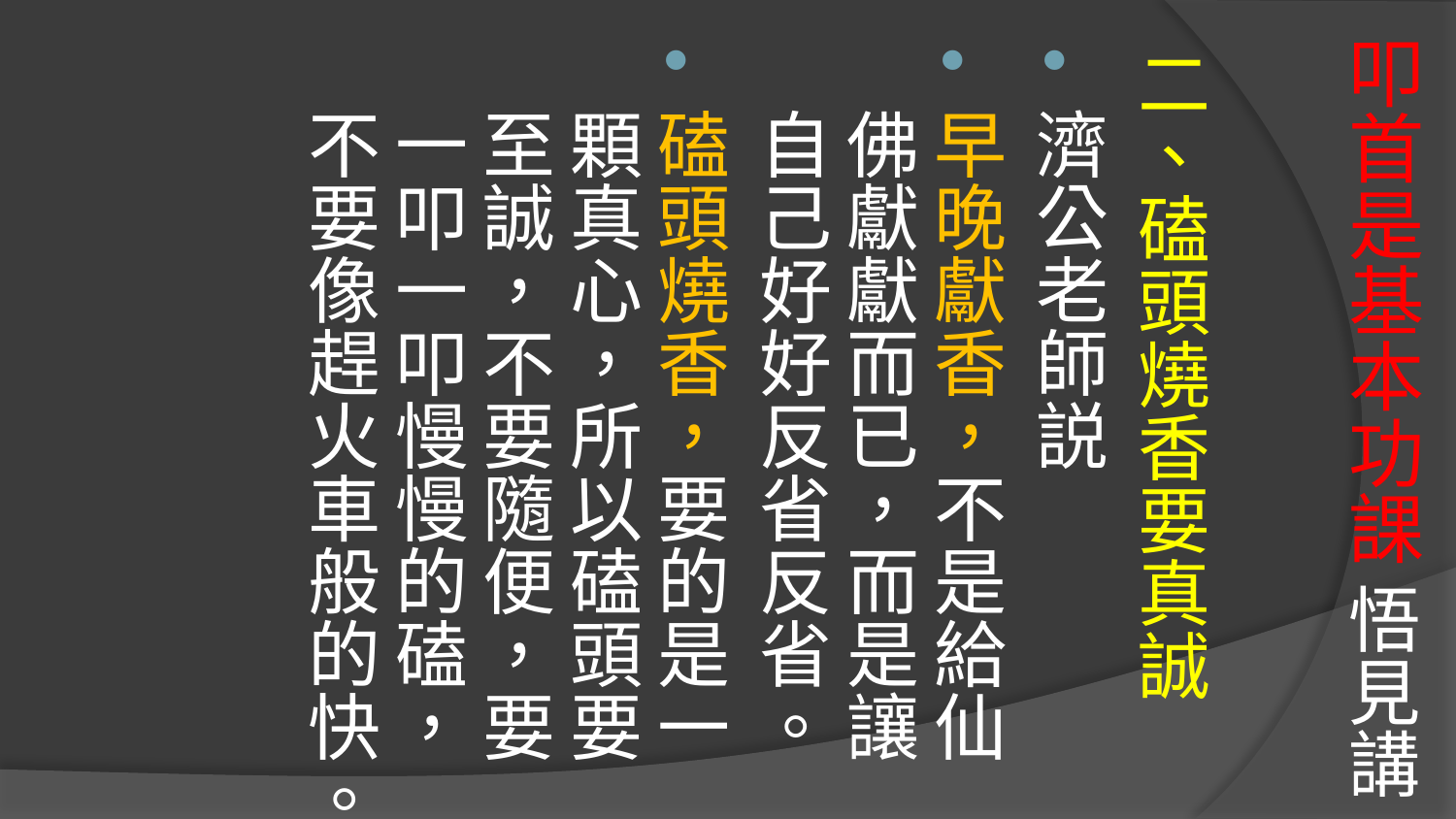

二、磕頭燒香要真誠
濟公老師説
早晚獻香，不是給仙佛獻獻而已，而是讓自己好好反省反省。
磕頭燒香，要的是一顆真心，所以磕頭要至誠，不要隨便，要一叩一叩慢慢的磕，不要像趕火車般的快。
# 叩首是基本功課 悟見講